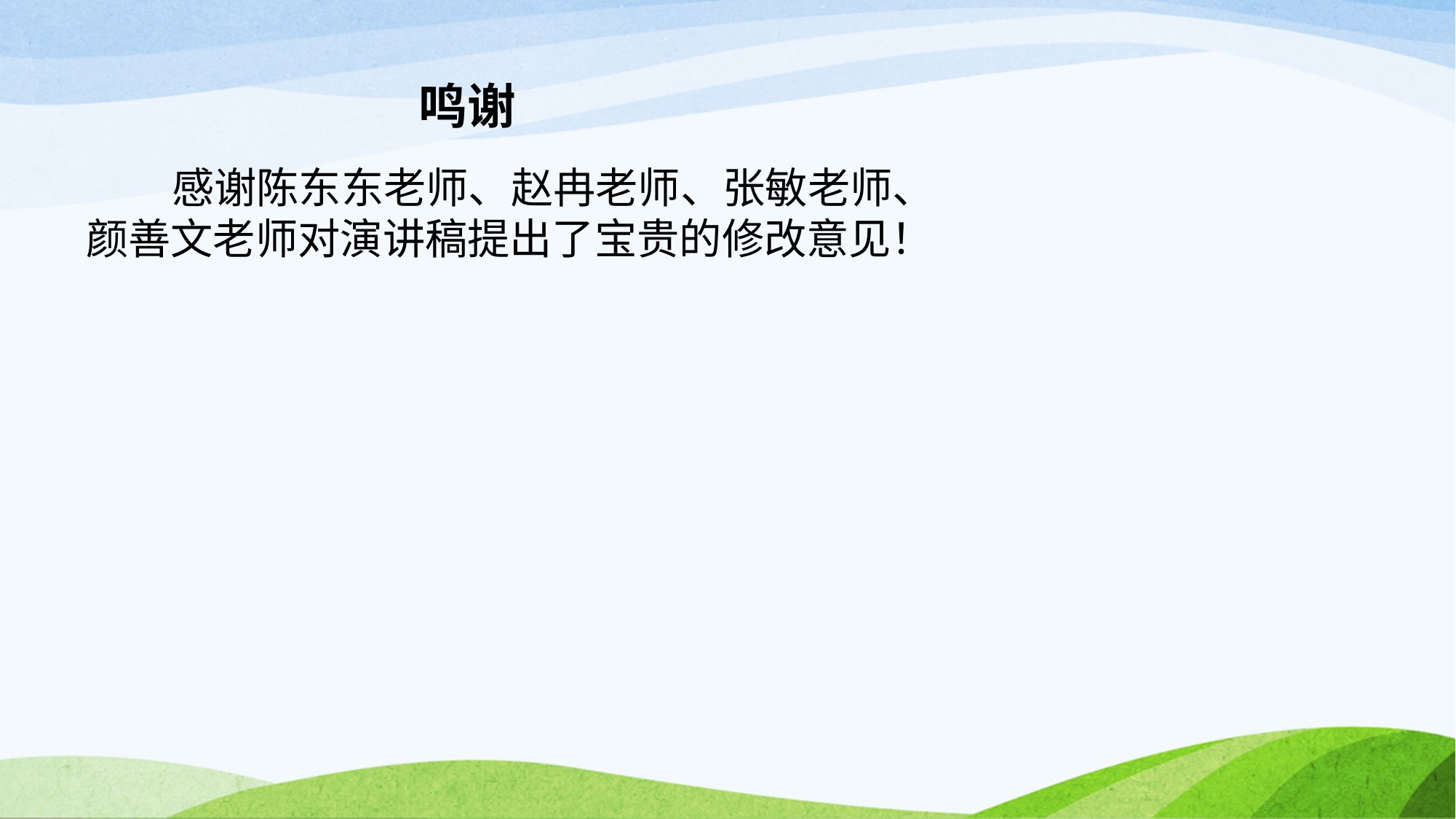

鸣谢
        感谢陈东东老师、赵冉老师、张敏老师、颜善文老师对演讲稿提出了宝贵的修改意见！